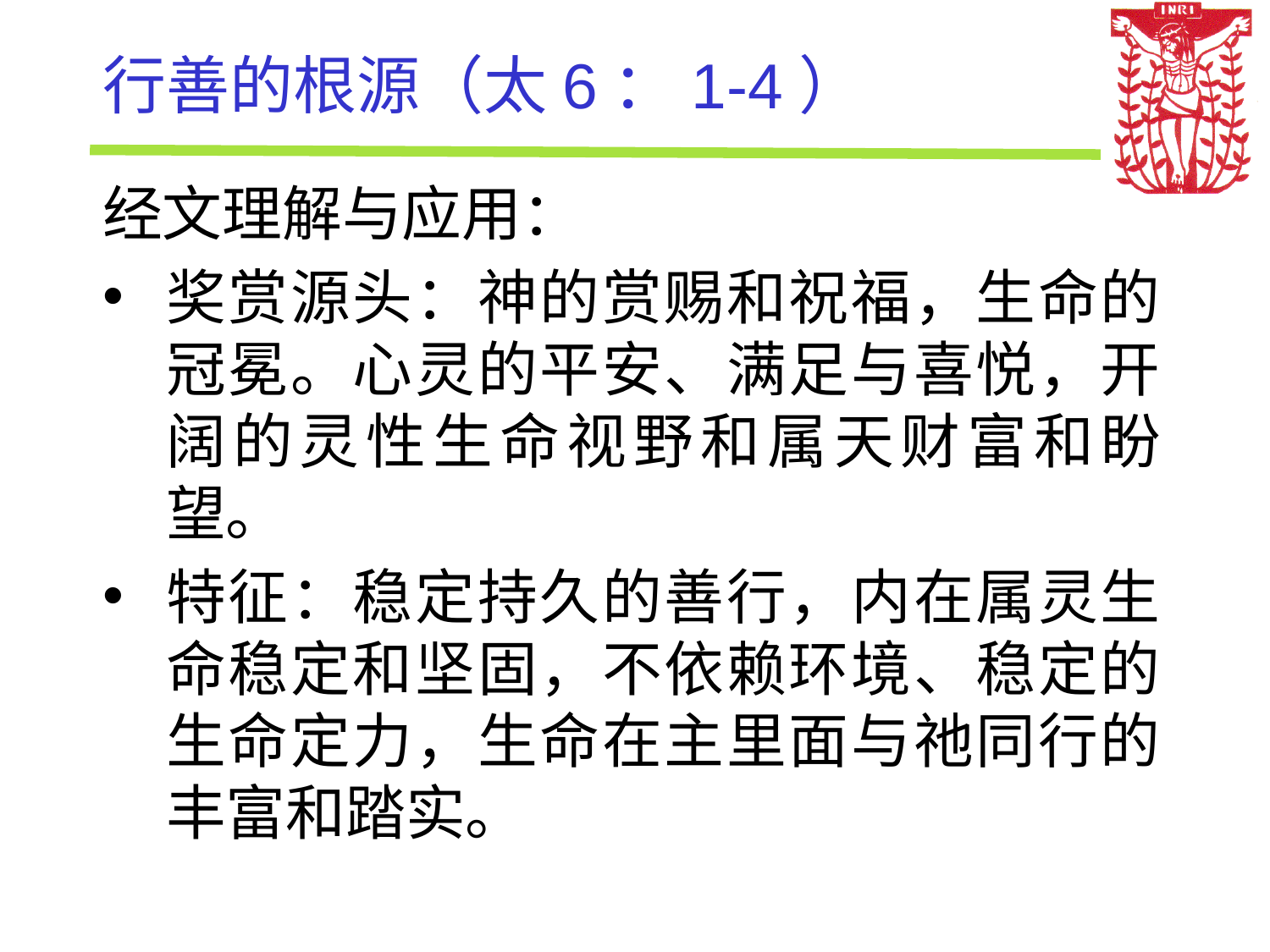

# 行善的根源（太6：1-4）
经文理解与应用：
奖赏源头：神的赏赐和祝福，生命的冠冕。心灵的平安、满足与喜悦，开阔的灵性生命视野和属天财富和盼望。
特征：稳定持久的善行，内在属灵生命稳定和坚固，不依赖环境、稳定的生命定力，生命在主里面与祂同行的丰富和踏实。